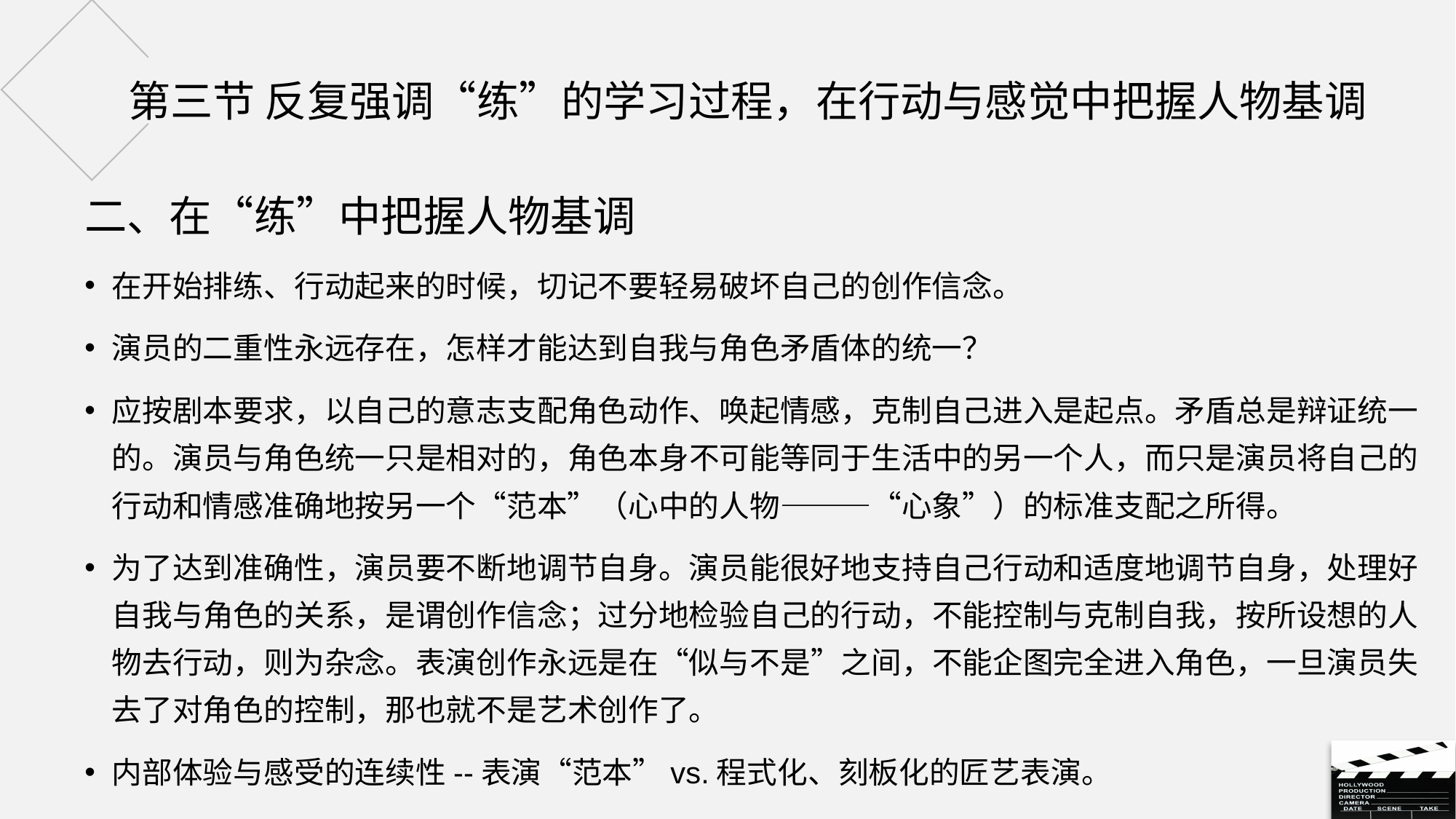

# 第三节 反复强调“练”的学习过程，在行动与感觉中把握人物基调
二、在“练”中把握人物基调
在开始排练、行动起来的时候，切记不要轻易破坏自己的创作信念。
演员的二重性永远存在，怎样才能达到自我与角色矛盾体的统一？
应按剧本要求，以自己的意志支配角色动作、唤起情感，克制自己进入是起点。矛盾总是辩证统一的。演员与角色统一只是相对的，角色本身不可能等同于生活中的另一个人，而只是演员将自己的行动和情感准确地按另一个“范本”（心中的人物———“心象”）的标准支配之所得。
为了达到准确性，演员要不断地调节自身。演员能很好地支持自己行动和适度地调节自身，处理好自我与角色的关系，是谓创作信念；过分地检验自己的行动，不能控制与克制自我，按所设想的人物去行动，则为杂念。表演创作永远是在“似与不是”之间，不能企图完全进入角色，一旦演员失去了对角色的控制，那也就不是艺术创作了。
内部体验与感受的连续性--表演“范本”vs.程式化、刻板化的匠艺表演。